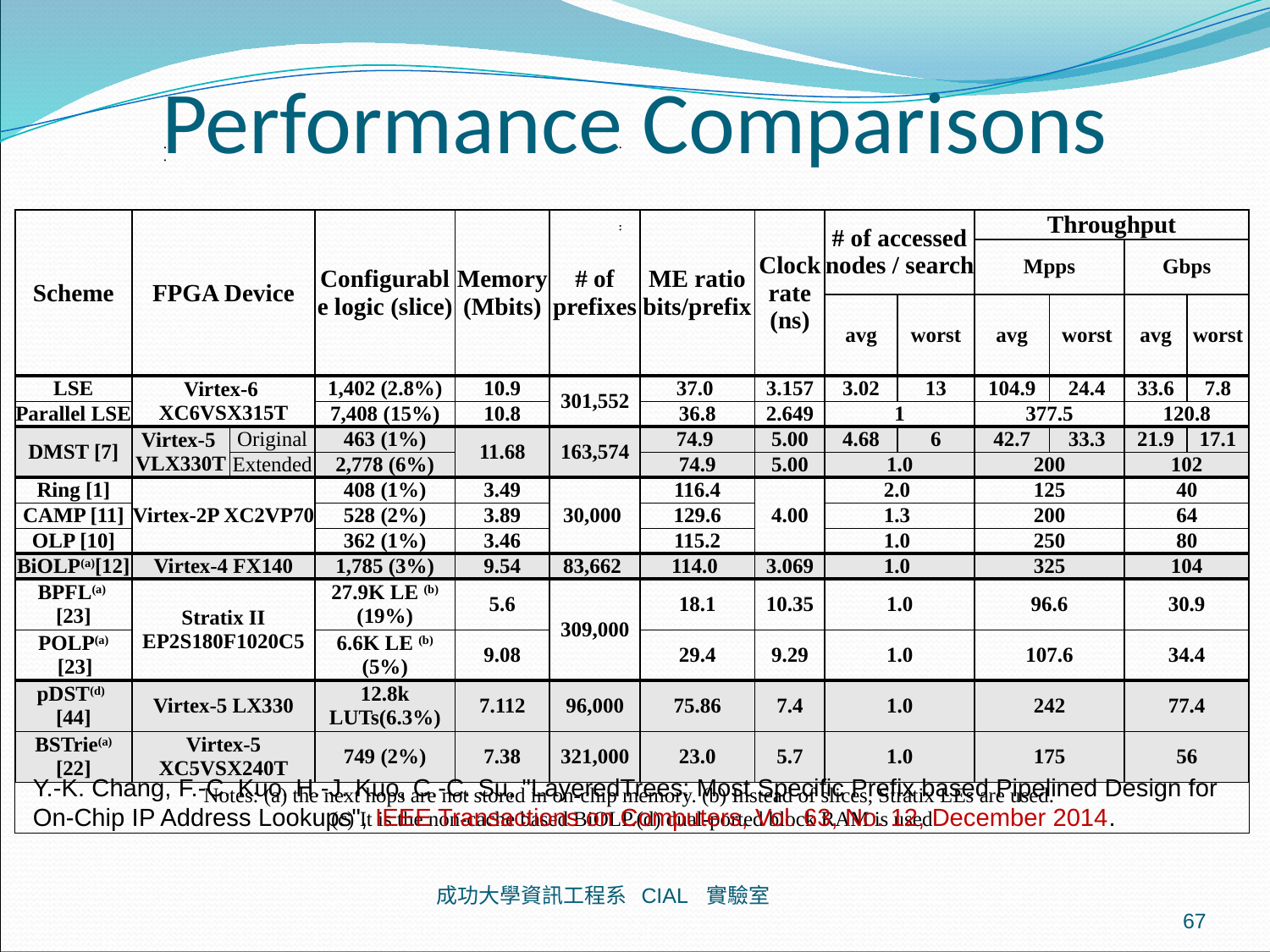

# Performance Comparisons

| Scheme | FPGA Device |  | Configurable logic (slice) | Memory (Mbits) | # of prefixes | ME ratio bits/prefix | Clock rate (ns) | # of accessed nodes / search |  | Throughput |  |  |  |
| --- | --- | --- | --- | --- | --- | --- | --- | --- | --- | --- | --- | --- | --- |
|  |  |  |  |  |  |  |  |  |  | Mpps |  | Gbps |  |
|  |  |  |  |  |  |  |  | avg | worst | avg | worst | avg | worst |
| LSE | Virtex-6 XC6VSX315T |  | 1,402 (2.8%) | 10.9 | 301,552 | 37.0 | 3.157 | 3.02 | 13 | 104.9 | 24.4 | 33.6 | 7.8 |
| Parallel LSE |  |  | 7,408 (15%) | 10.8 |  | 36.8 | 2.649 | 1 |  | 377.5 |  | 120.8 |  |
| DMST [7] | Virtex-5 VLX330T | Original | 463 (1%) | 11.68 | 163,574 | 74.9 | 5.00 | 4.68 | 6 | 42.7 | 33.3 | 21.9 | 17.1 |
|  |  | Extended | 2,778 (6%) |  |  | 74.9 | 5.00 | 1.0 |  | 200 |  | 102 |  |
| Ring [1] | Virtex-2P XC2VP70 |  | 408 (1%) | 3.49 | 30,000 | 116.4 | 4.00 | 2.0 |  | 125 |  | 40 |  |
| CAMP [11] |  |  | 528 (2%) | 3.89 |  | 129.6 |  | 1.3 |  | 200 |  | 64 |  |
| OLP [10] |  |  | 362 (1%) | 3.46 |  | 115.2 |  | 1.0 |  | 250 |  | 80 |  |
| BiOLP(a)[12] | Virtex-4 FX140 |  | 1,785 (3%) | 9.54 | 83,662 | 114.0 | 3.069 | 1.0 |  | 325 |  | 104 |  |
| BPFL(a) [23] | Stratix II EP2S180F1020C5 |  | 27.9K LE (b) (19%) | 5.6 | 309,000 | 18.1 | 10.35 | 1.0 |  | 96.6 |  | 30.9 |  |
| POLP(a) [23] |  |  | 6.6K LE (b) (5%) | 9.08 |  | 29.4 | 9.29 | 1.0 |  | 107.6 |  | 34.4 |  |
| pDST(d) [44] | Virtex-5 LX330 |  | 12.8k LUTs(6.3%) | 7.112 | 96,000 | 75.86 | 7.4 | 1.0 |  | 242 |  | 77.4 |  |
| BSTrie(a) [22] | Virtex-5 XC5VSX240T |  | 749 (2%) | 7.38 | 321,000 | 23.0 | 5.7 | 1.0 |  | 175 |  | 56 |  |
| Notes: (a) the next hops are not stored in on-chip memory. (b) Instead of slices, Stratix LEs are used. (c) It is the non-cache based BiOLP.(d) dual-ported block RAM is used |  |  |  |  |  |  |  |  |  |  |  |  |  |

Y.-K. Chang, F.-C. Kuo, H.-J. Kuo, C.-C. Su, "LayeredTrees: Most Specific Prefix based Pipelined Design for
On-Chip IP Address Lookups", IEEE Transactions on Computers, Vol. 63, No. 12, December 2014.
成功大學資訊工程系  CIAL 實驗室

67